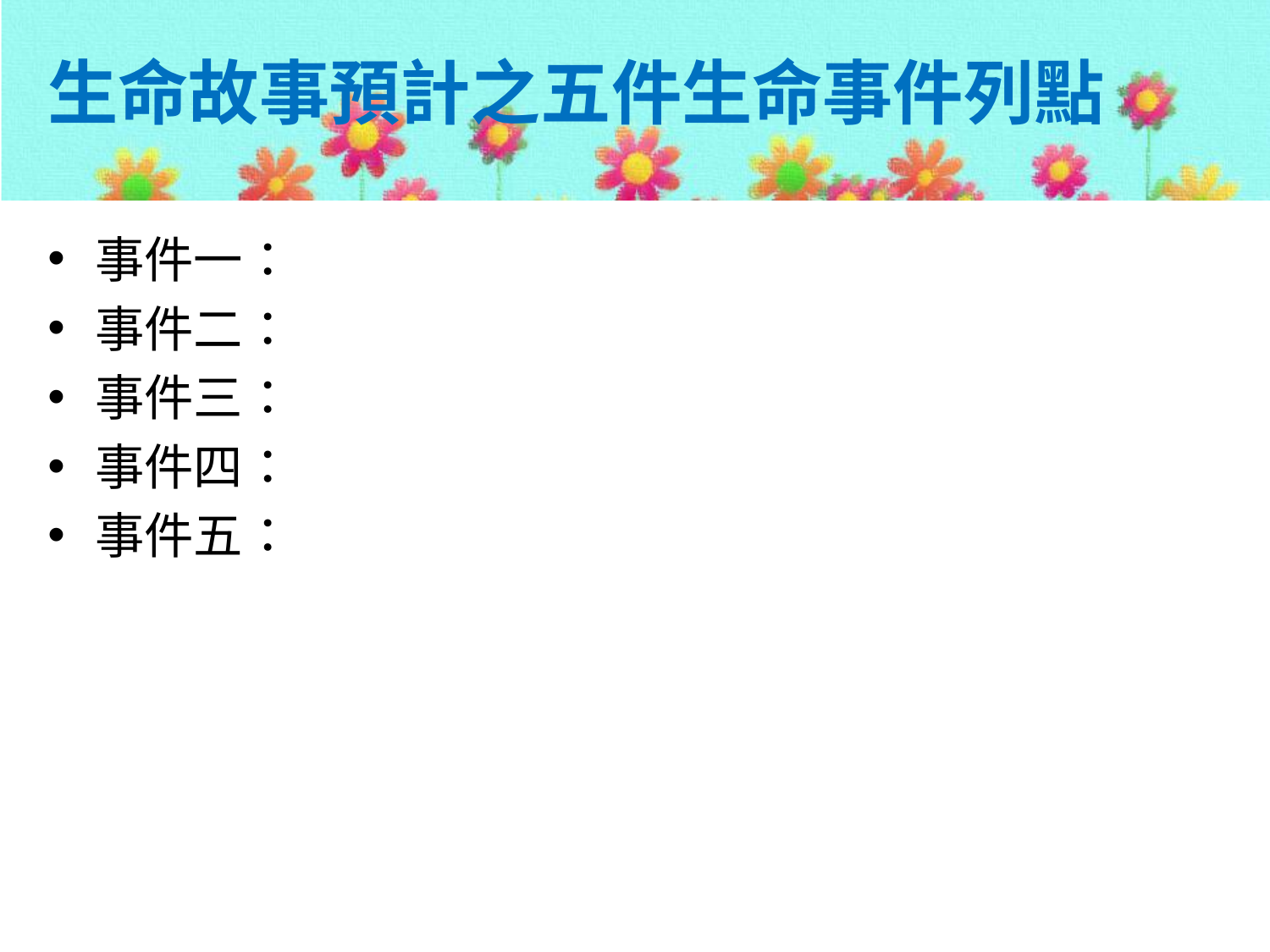

# 生命故事預計之五件生命事件列點
事件一：
事件二：
事件三：
事件四：
事件五：